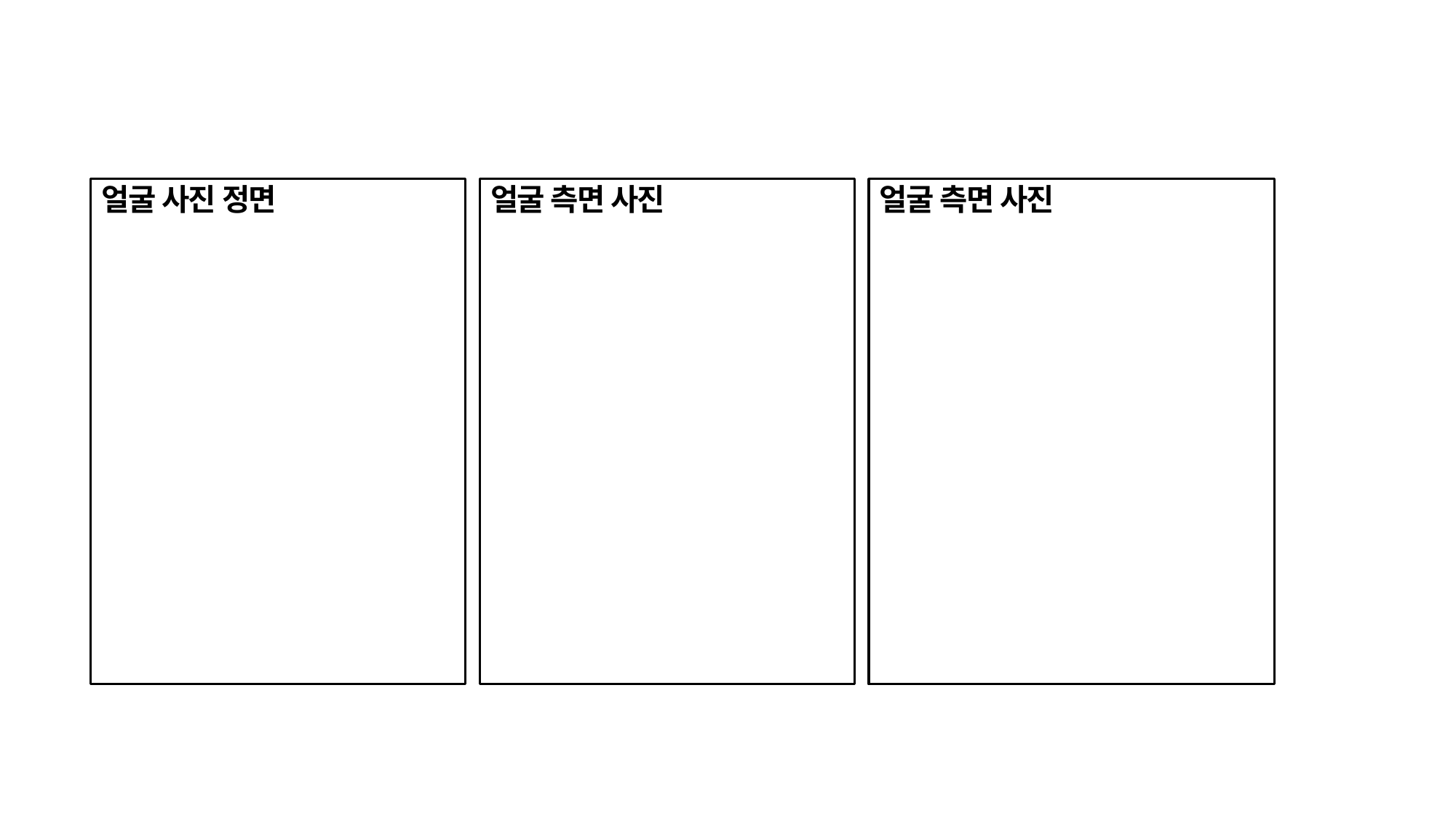

얼굴 측면 사진
얼굴 사진 정면
얼굴 측면 사진